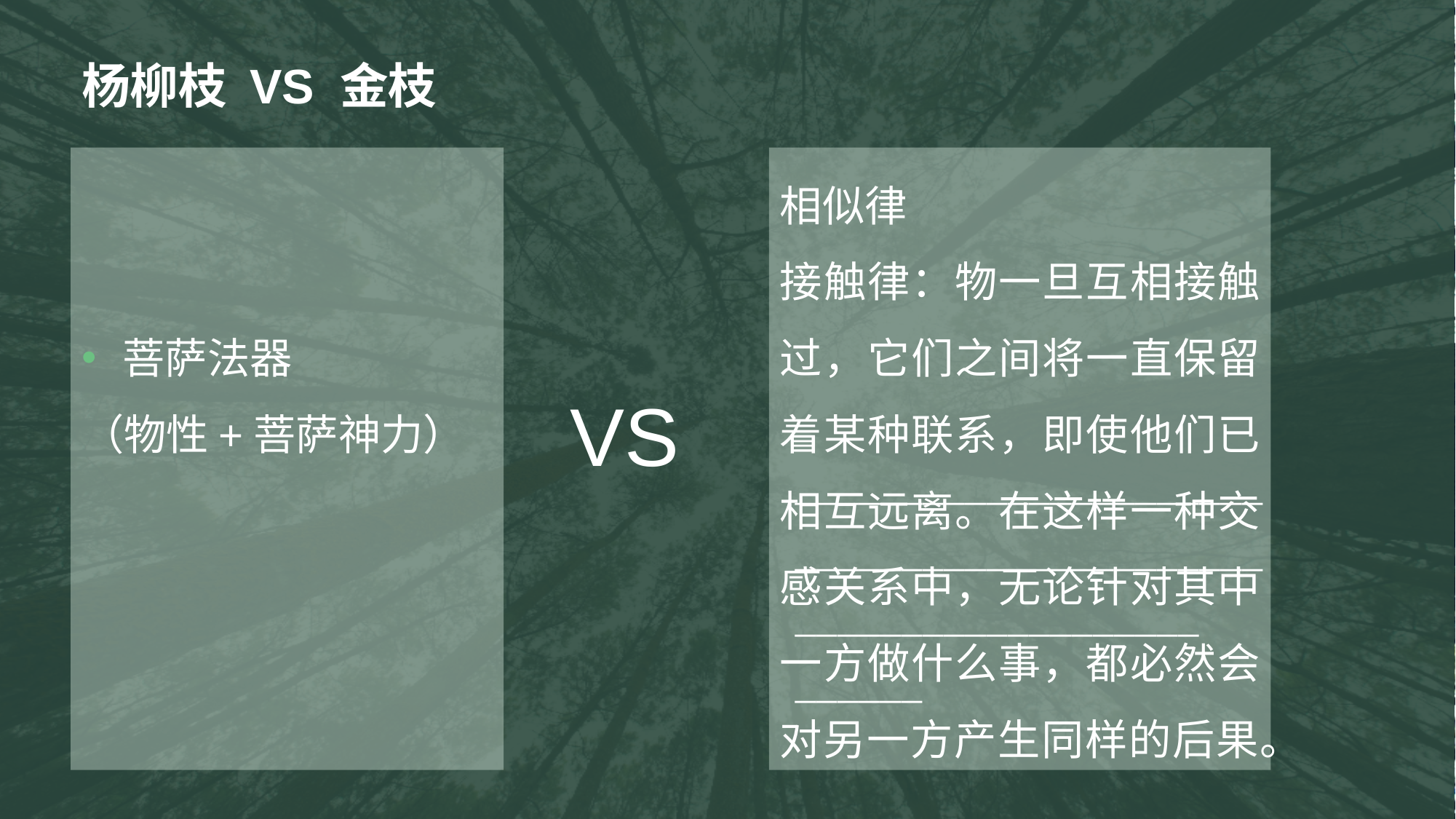

# 杨柳枝 VS 金枝
菩萨法器
（物性+菩萨神力）

相似律
接触律：物一旦互相接触过，它们之间将一直保留着某种联系，即使他们已相互远离。在这样一种交感关系中，无论针对其中一方做什么事，都必然会对另一方产生同样的后果。
VS
——————————————————————

——————————————————————

———————————————————

——————